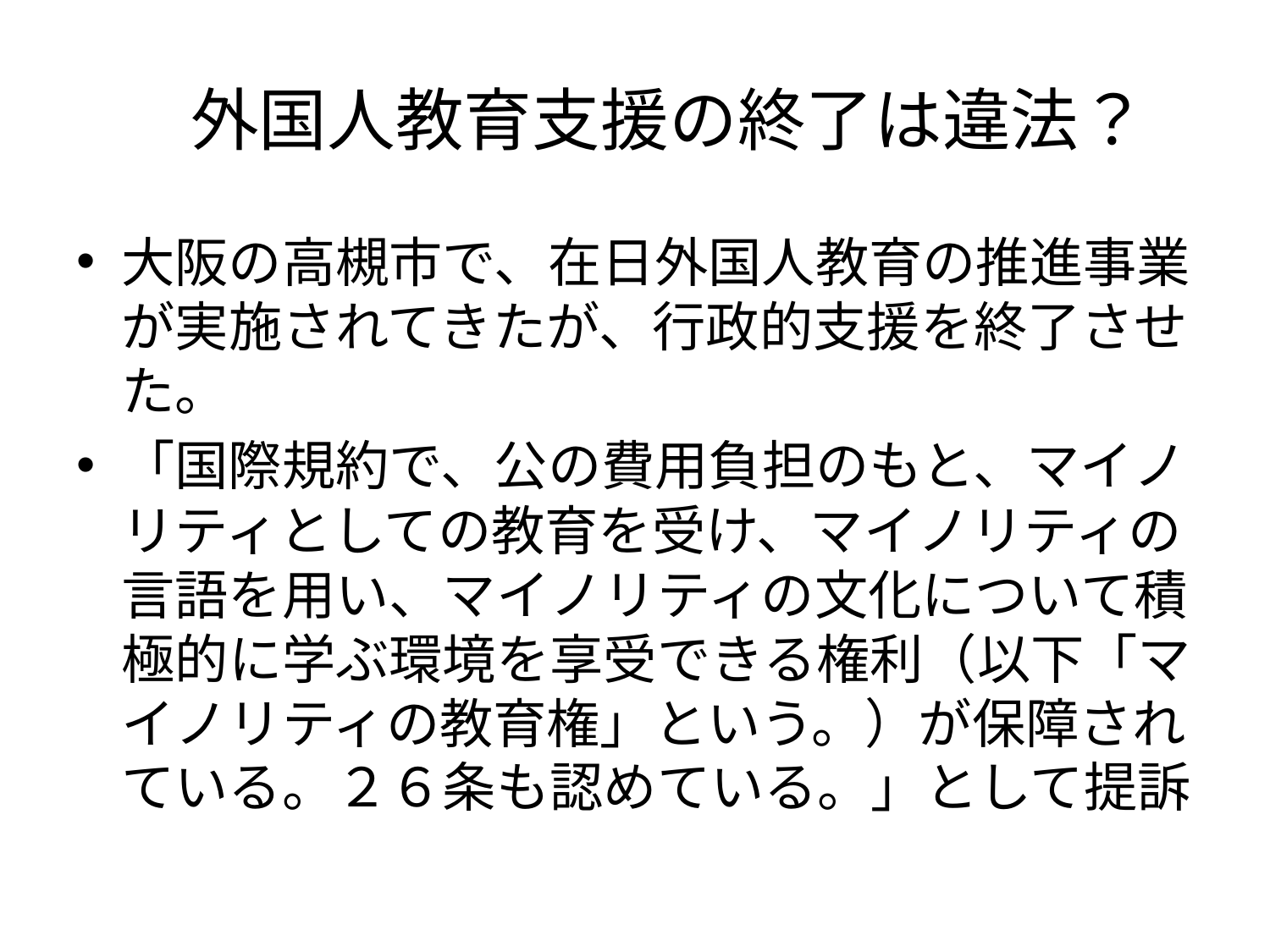

# 外国人教育支援の終了は違法？
大阪の高槻市で、在日外国人教育の推進事業が実施されてきたが、行政的支援を終了させた。
「国際規約で、公の費用負担のもと、マイノリティとしての教育を受け、マイノリティの言語を用い、マイノリティの文化について積極的に学ぶ環境を享受できる権利（以下「マイノリティの教育権」という。）が保障されている。２６条も認めている。」として提訴